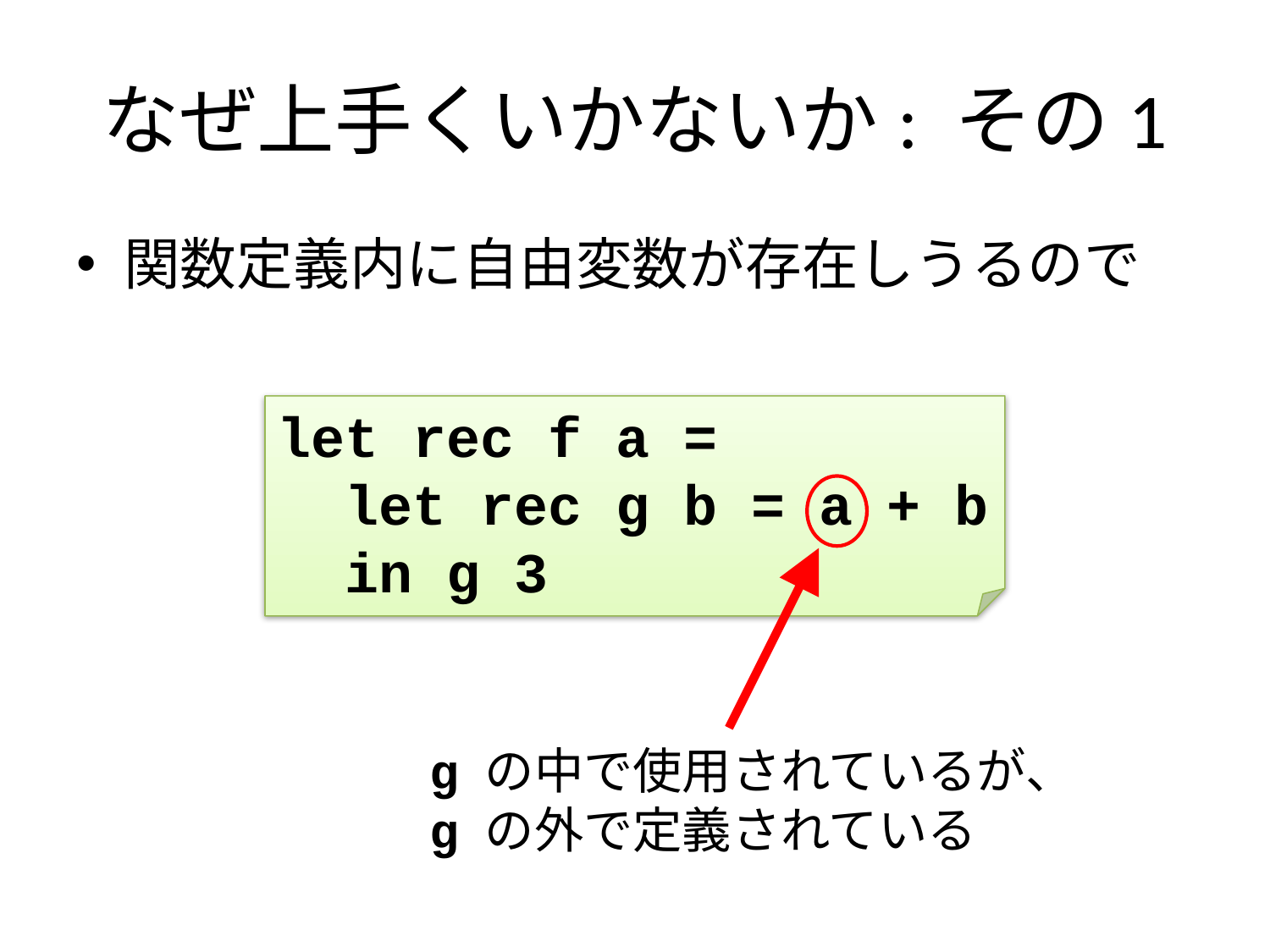

# なぜ上手くいかないか: その1
関数定義内に自由変数が存在しうるので

let rec f a =
  let rec g b = a + b
  in g 3

g の中で使用されているが、
g の外で定義されている